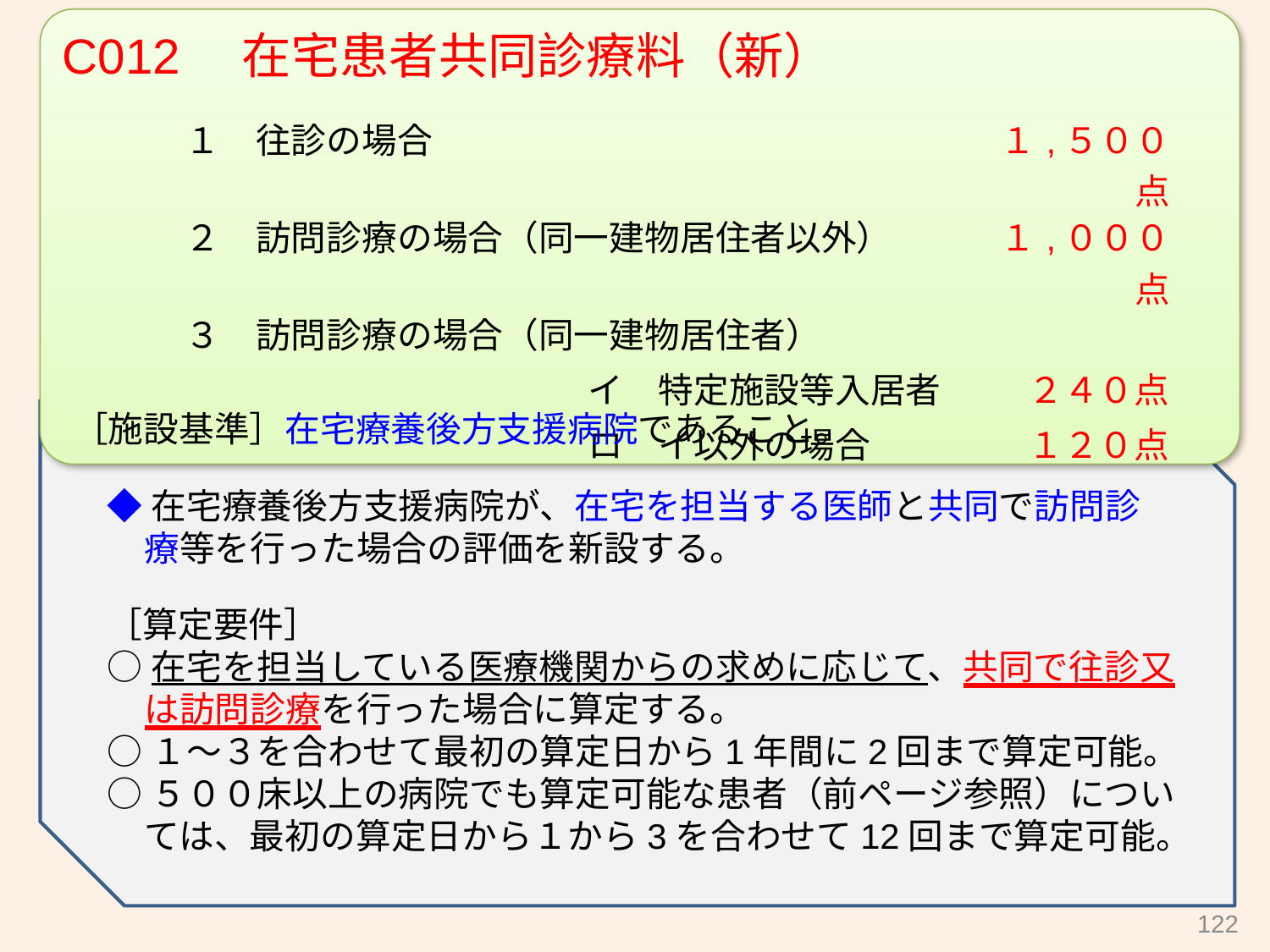

C012　在宅患者共同診療料（新）
| １　往診の場合 |  | １,５００点 |
| --- | --- | --- |
| ２　訪問診療の場合（同一建物居住者以外） |  | １,０００点 |
| ３　訪問診療の場合（同一建物居住者） |  |  |
|  | イ　特定施設等入居者 | ２４０点 |
|  | ロ　イ以外の場合 | １２０点 |

［施設基準］在宅療養後方支援病院であること。
◆在宅療養後方支援病院が、在宅を担当する医師と共同で訪問診療等を行った場合の評価を新設する。
［算定要件］
○在宅を担当している医療機関からの求めに応じて、共同で往診又は訪問診療を行った場合に算定する。
○１～３を合わせて最初の算定日から1年間に2回まで算定可能。
○５００床以上の病院でも算定可能な患者（前ページ参照）については、最初の算定日から１から3を合わせて12回まで算定可能。
122